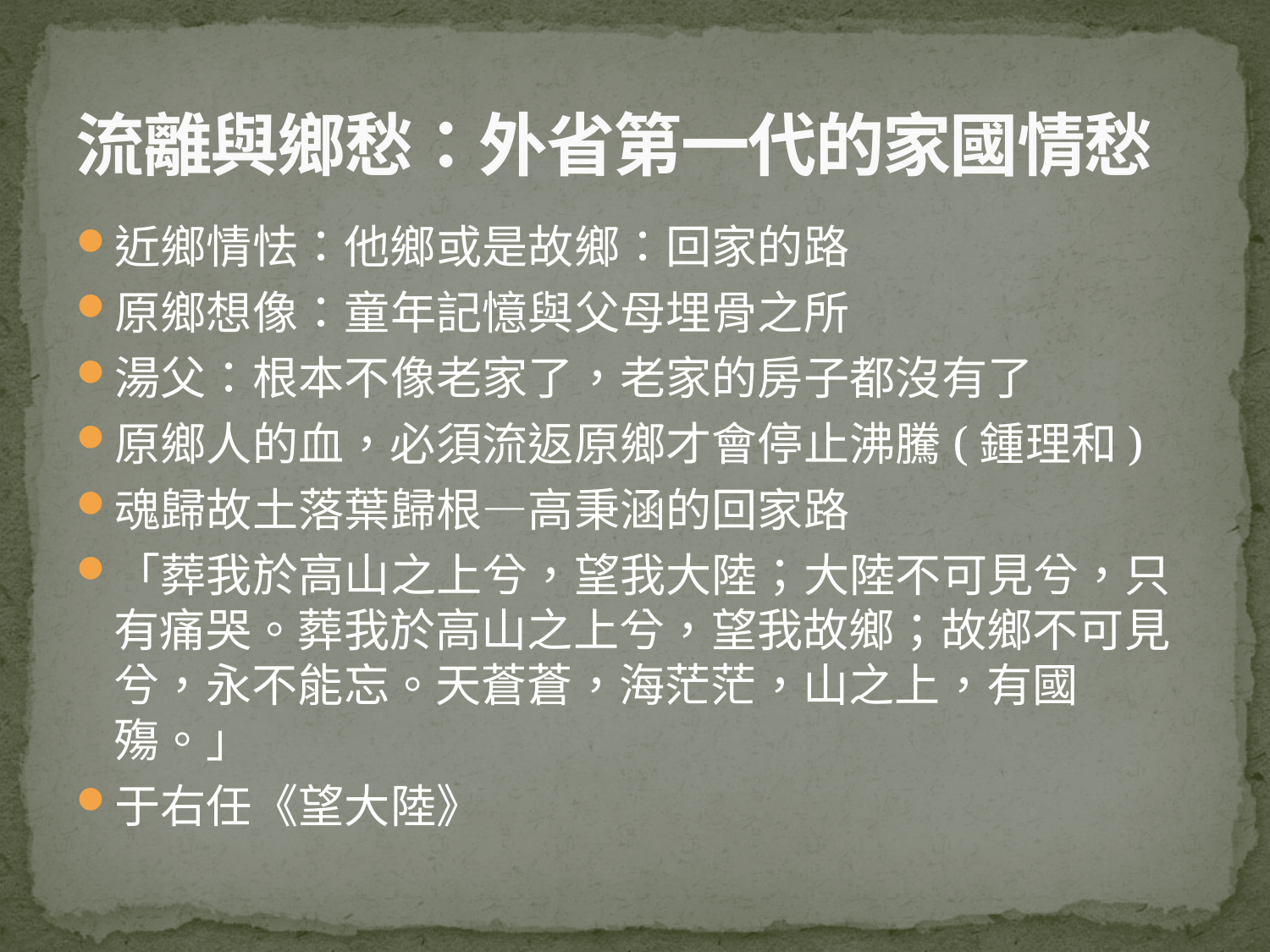

# 流離與鄉愁：外省第一代的家國情愁
近鄉情怯：他鄉或是故鄉：回家的路
原鄉想像：童年記憶與父母埋骨之所
湯父：根本不像老家了，老家的房子都沒有了
原鄉人的血，必須流返原鄉才會停止沸騰(鍾理和)
魂歸故土落葉歸根—高秉涵的回家路
「葬我於高山之上兮，望我大陸；大陸不可見兮，只有痛哭。葬我於高山之上兮，望我故鄉；故鄉不可見兮，永不能忘。天蒼蒼，海茫茫，山之上，有國殤。」
于右任《望大陸》